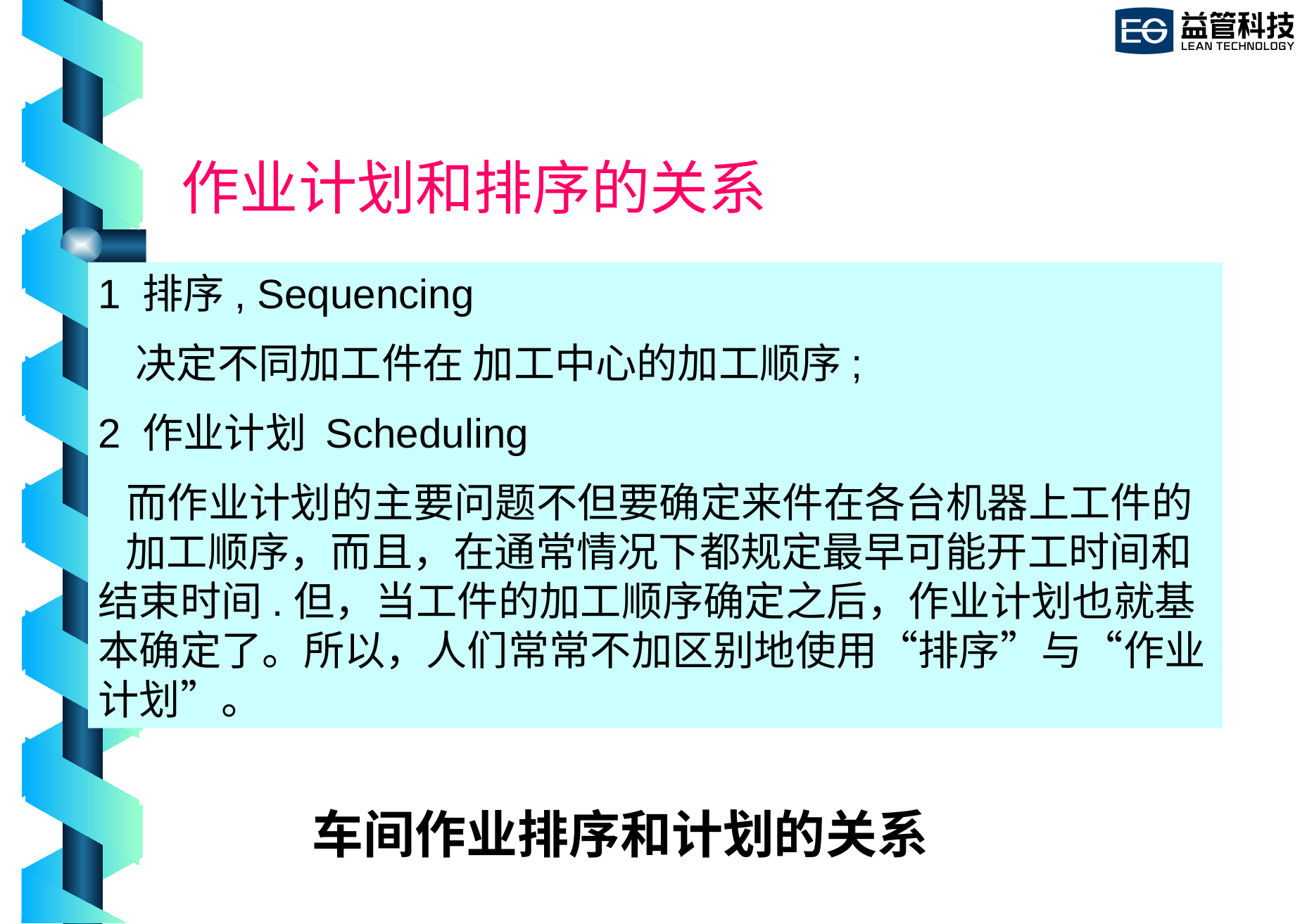

作业计划和排序的关系
1 排序, Sequencing
   决定不同加工件在 加工中心的加工顺序;
2 作业计划 Scheduling
  而作业计划的主要问题不但要确定来件在各台机器上工件的      加工顺序，而且，在通常情况下都规定最早可能开工时间和结束时间.但，当工件的加工顺序确定之后，作业计划也就基本确定了。所以，人们常常不加区别地使用“排序”与“作业计划”。
# 车间作业排序和计划的关系